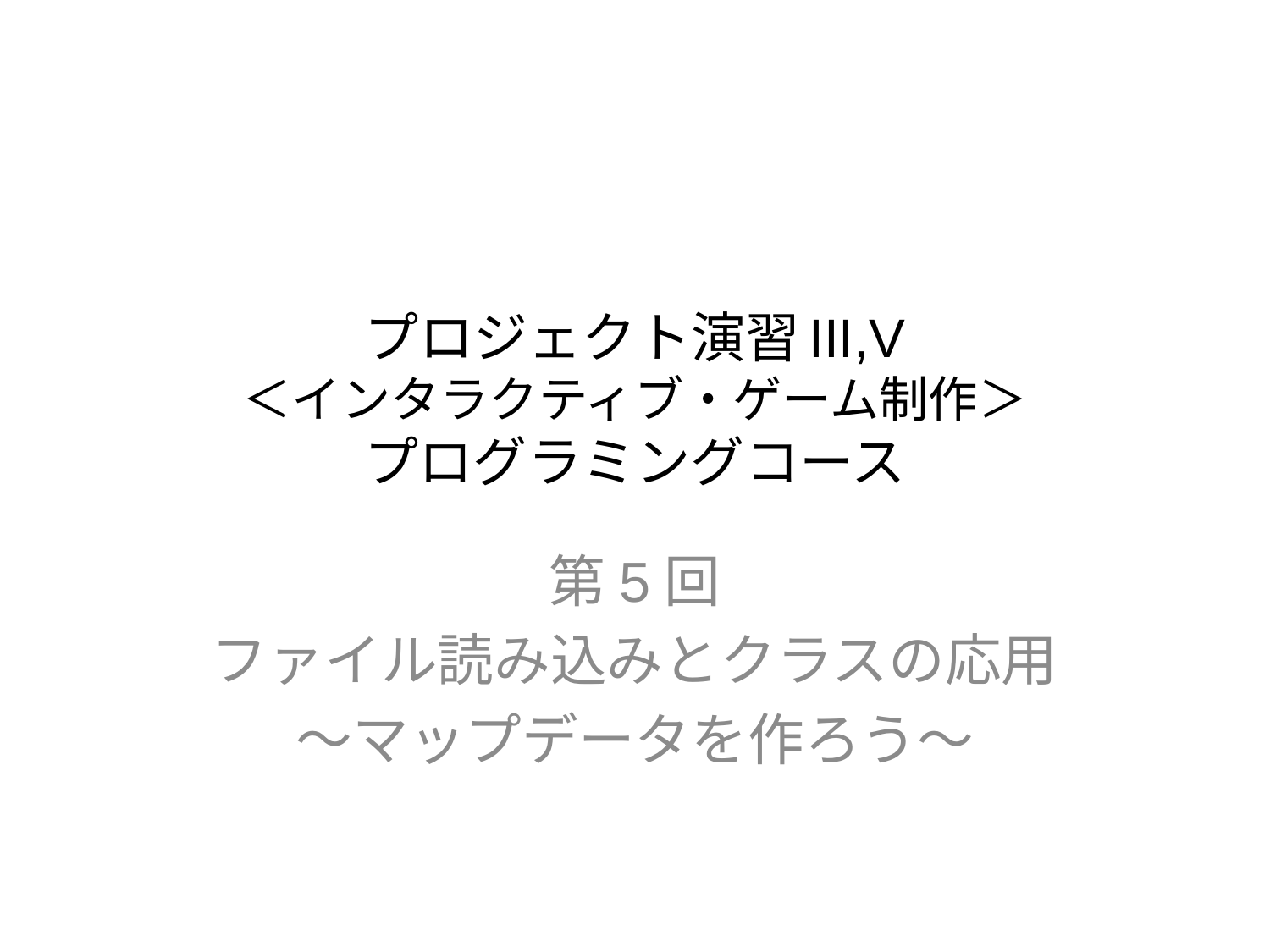

# プロジェクト演習III,V ＜インタラクティブ・ゲーム制作＞ プログラミングコース
第5回
ファイル読み込みとクラスの応用
～マップデータを作ろう～